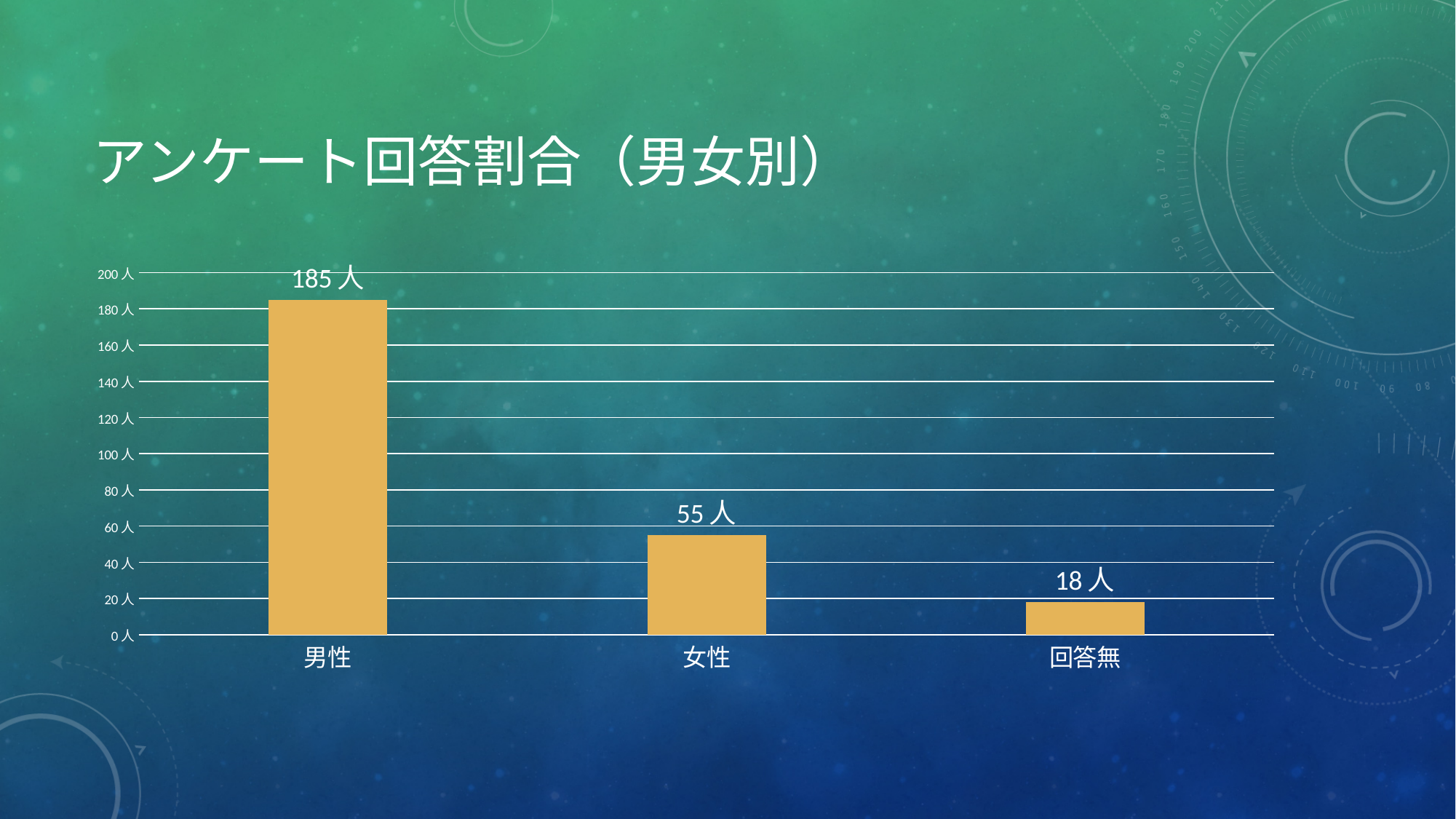

# アンケート回答割合（男女別）

### Chart

| Category |  |
|---|---|
| 男性 | 185.0 |
| 女性 | 55.0 |
| 回答無 | 18.0 |